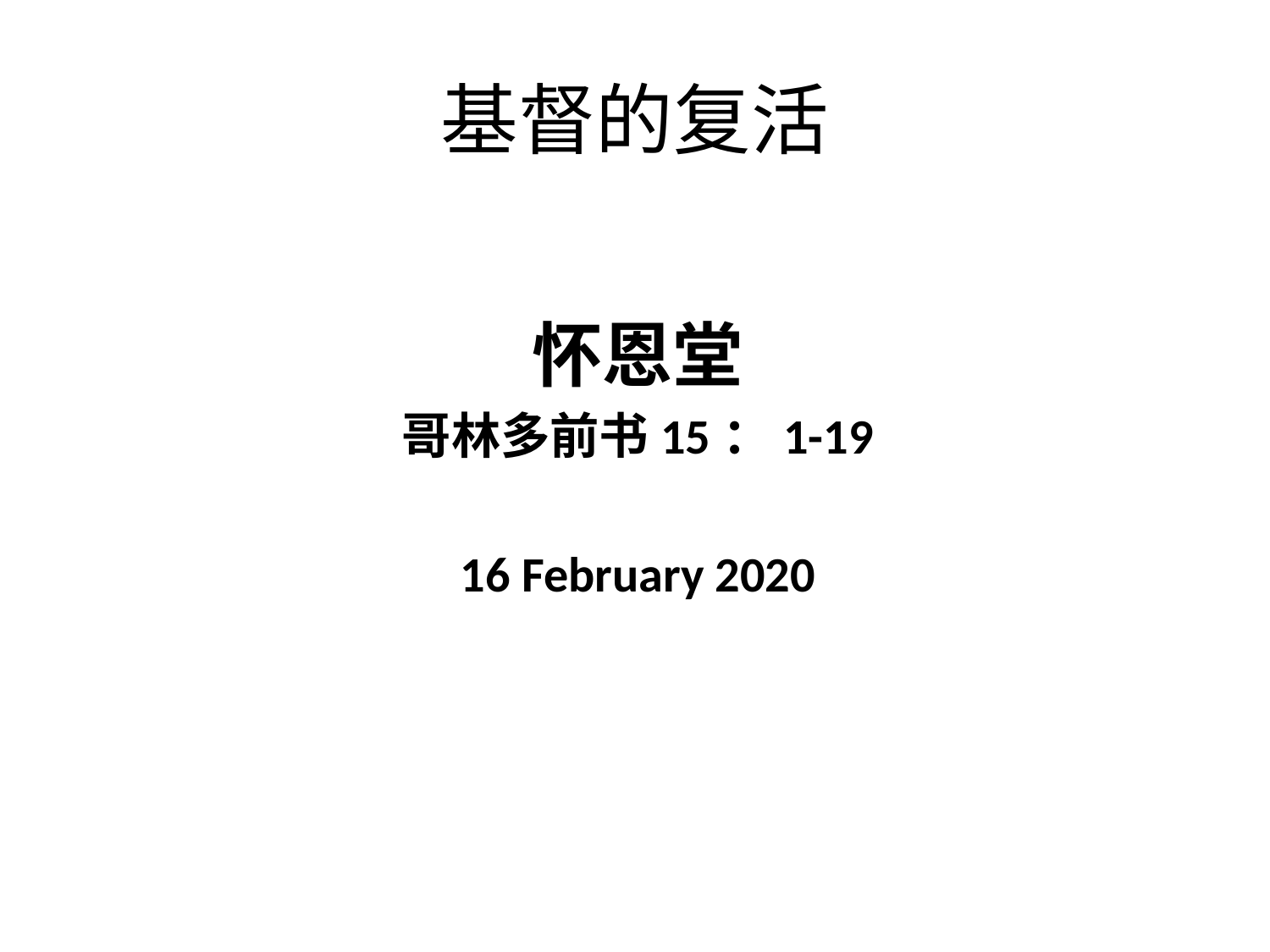

# 基督的复活

怀恩堂
哥林多前书15：1-19

16 February 2020